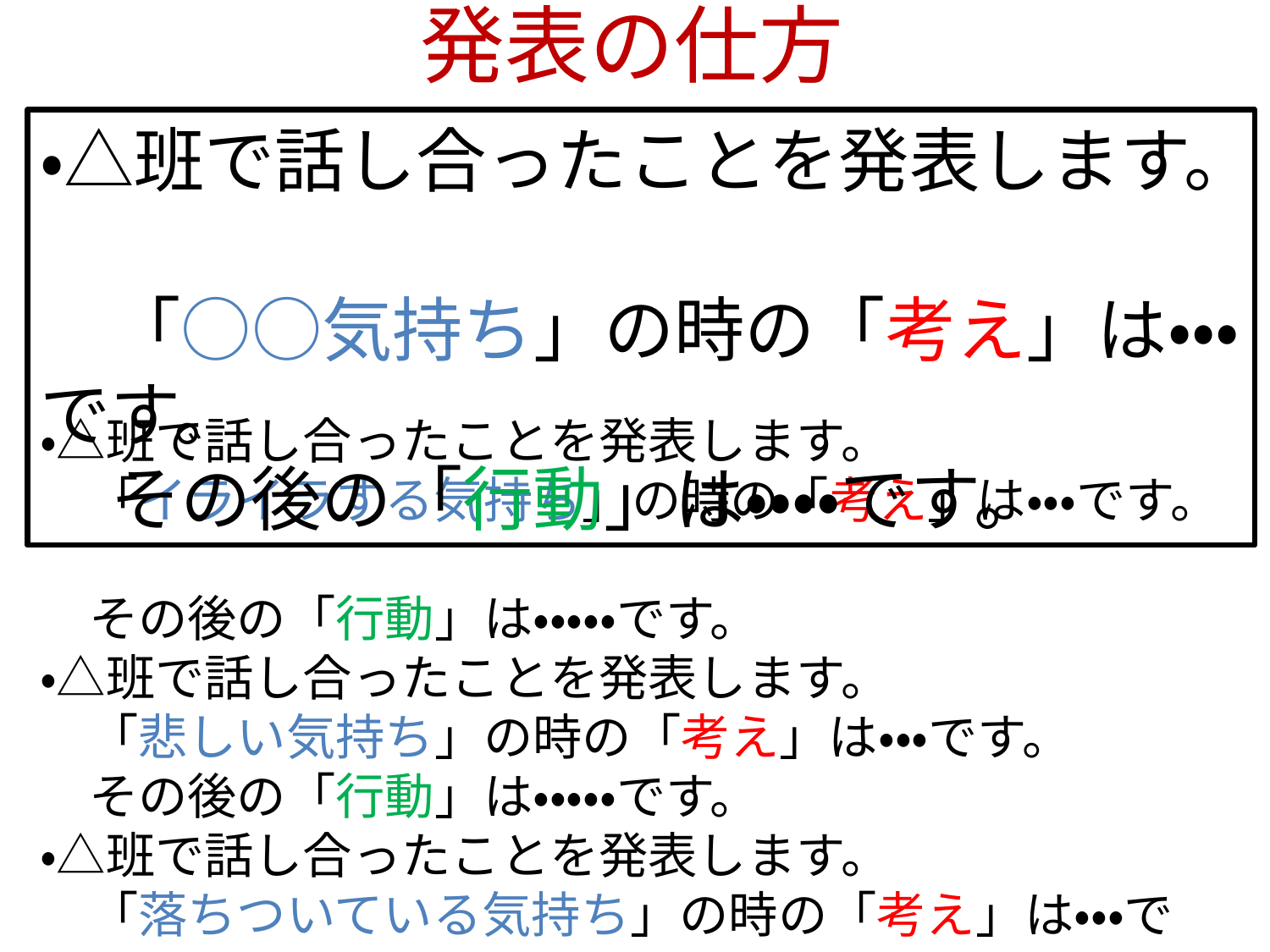

発表の仕方
・△班で話し合ったことを発表します。
　「○○気持ち」の時の「考え」は・・・です。
　その後の「行動」は・・・・です。
・△班で話し合ったことを発表します。
　「イライラする気持ち」の時の「考え」は・・・です。
　その後の「行動」は・・・・・です。
・△班で話し合ったことを発表します。
　「悲しい気持ち」の時の「考え」は・・・です。
　その後の「行動」は・・・・・です。
・△班で話し合ったことを発表します。
　「落ちついている気持ち」の時の「考え」は・・・です。
　その後の「行動」は・・・・・です。